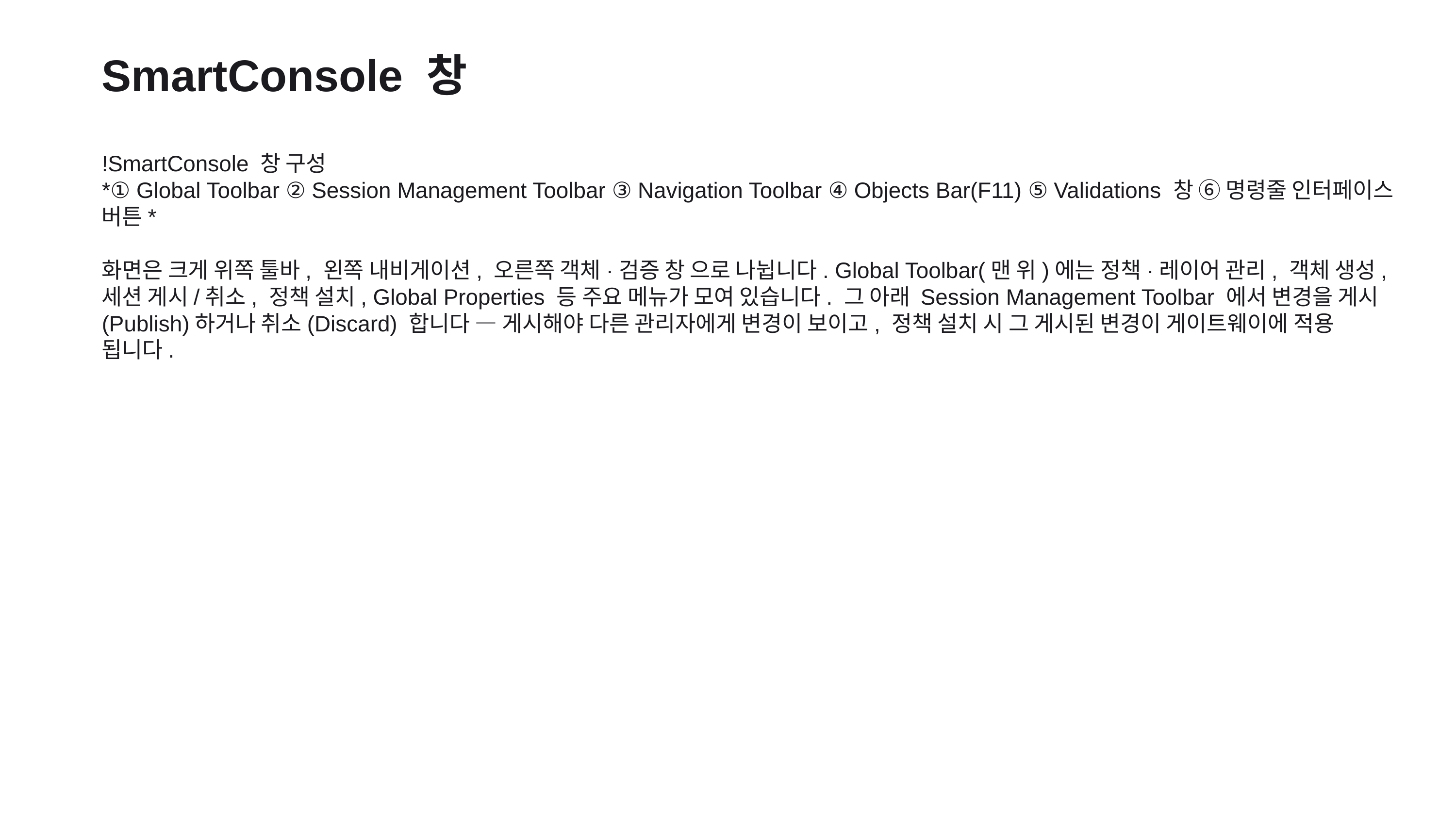

SmartConsole 창
!SmartConsole 창 구성
*① Global Toolbar ② Session Management Toolbar ③ Navigation Toolbar ④ Objects Bar(F11) ⑤ Validations 창 ⑥ 명령줄 인터페이스 버튼*

화면은 크게 위쪽 툴바, 왼쪽 내비게이션, 오른쪽 객체·검증 창 으로 나뉩니다. Global Toolbar(맨 위)에는 정책·레이어 관리, 객체 생성, 세션 게시/취소, 정책 설치, Global Properties 등 주요 메뉴가 모여 있습니다. 그 아래 Session Management Toolbar 에서 변경을 게시(Publish)하거나 취소(Discard) 합니다 — 게시해야 다른 관리자에게 변경이 보이고, 정책 설치 시 그 게시된 변경이 게이트웨이에 적용 됩니다.